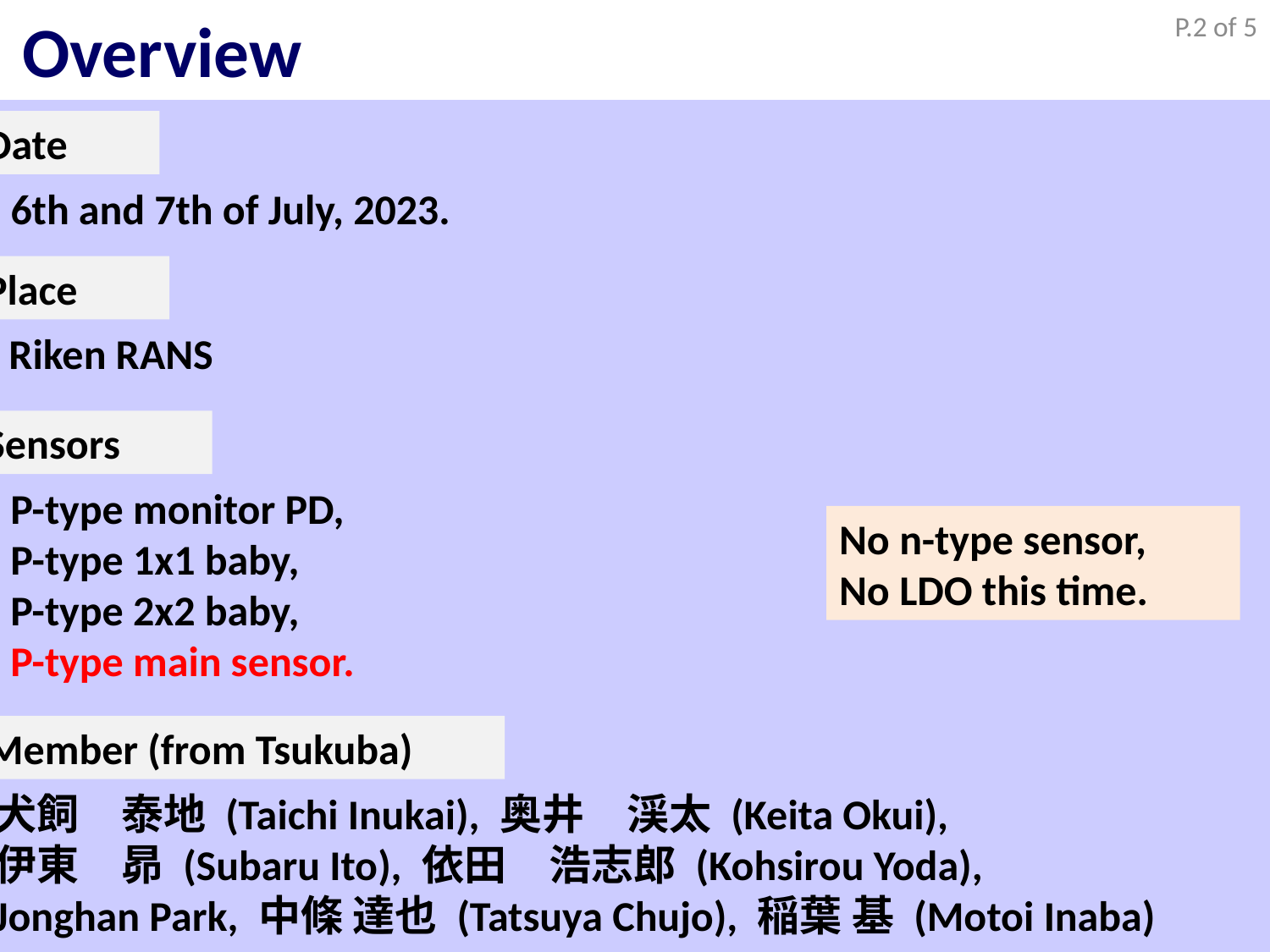

P.2 of 5

# Overview
Date
6th and 7th of July, 2023.
Place
Riken RANS
Sensors
P-type monitor PD,
P-type 1x1 baby,
P-type 2x2 baby,
P-type main sensor.
No n-type sensor,
No LDO this time.
Member (from Tsukuba)
犬飼　泰地 (Taichi Inukai), 奥井　渓太 (Keita Okui),
伊東　昴 (Subaru Ito), 依田　浩志郎 (Kohsirou Yoda),
Jonghan Park, 中條 達也 (Tatsuya Chujo), 稲葉 基 (Motoi Inaba)